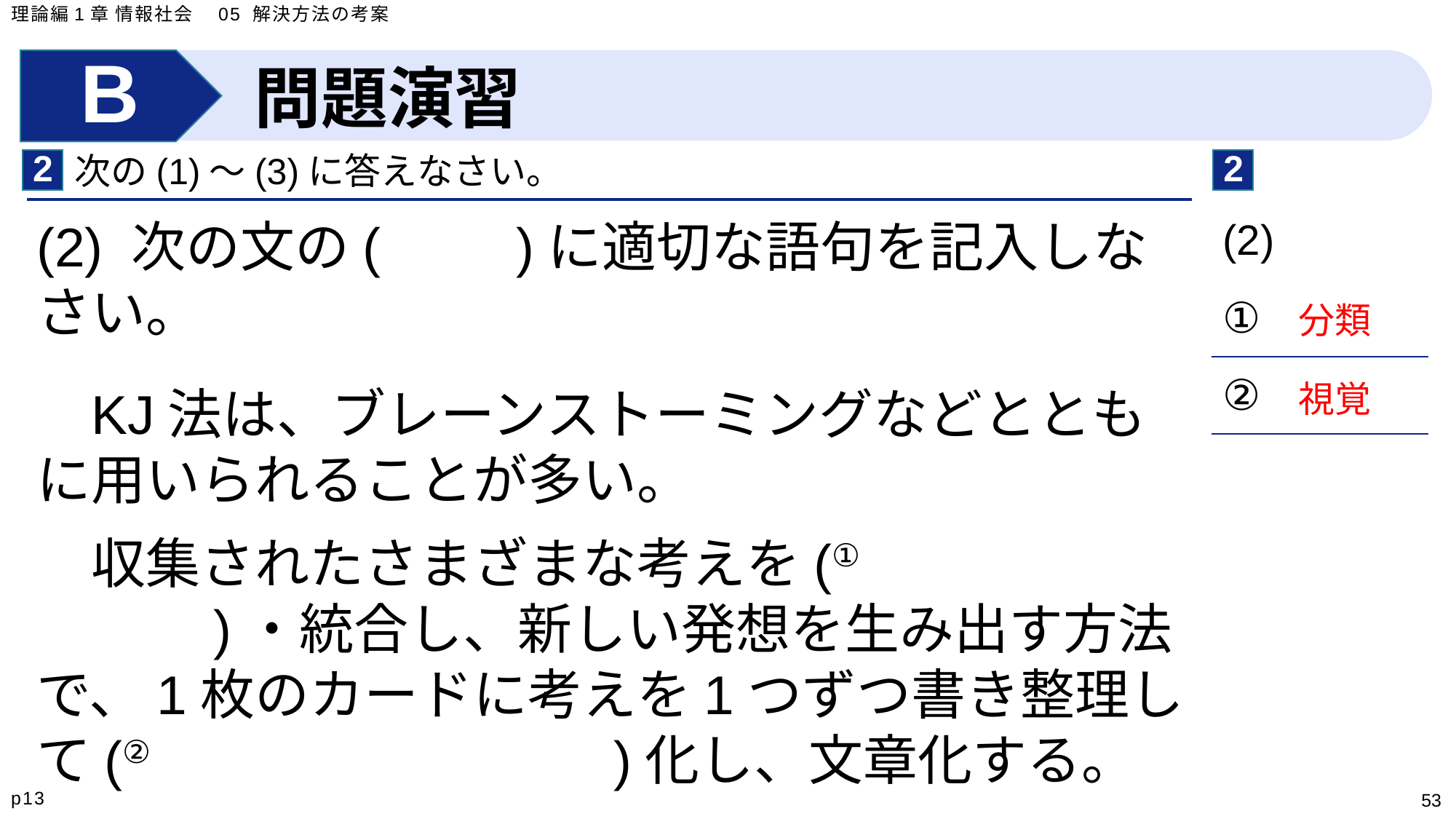

理論編1章 情報社会　05 解決方法の考案
問題演習
2
2
次の(1)〜(3)に答えなさい。
| (2) |
| --- |
| ① |
| ② |
(2) 次の文の(　　)に適切な語句を記入しなさい。
KJ法は、ブレーンストーミングなどとともに用いられることが多い。
収集されたさまざまな考えを(①　　　　　　　　)・統合し、新しい発想を生み出す方法で、1枚のカードに考えを1つずつ書き整理して(②　　　　　　　　)化し、文章化する。
分類
視覚
p13
53